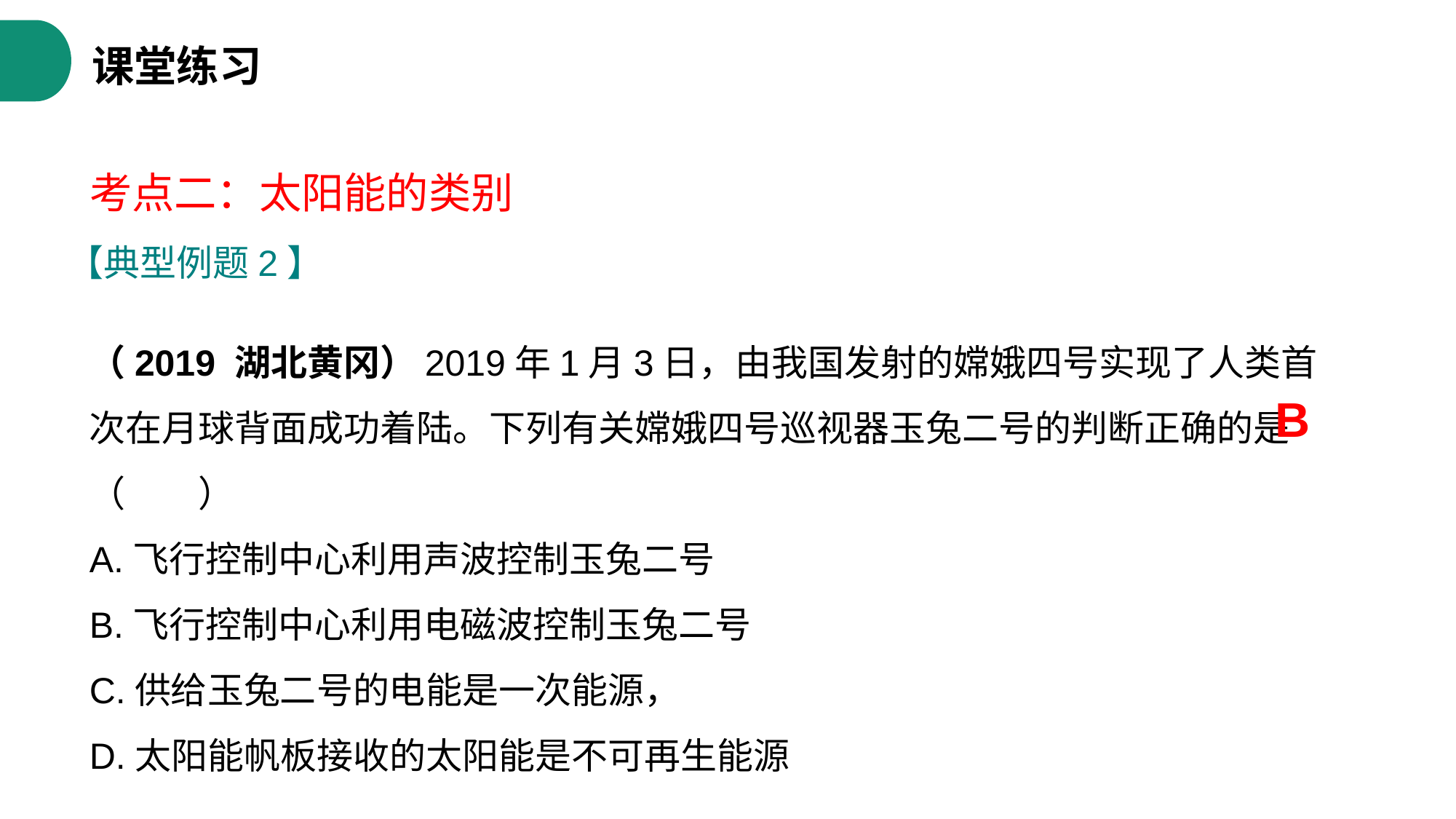

课堂练习
考点二：太阳能的类别
【典型例题2】
（2019 湖北黄冈）2019年1月3日，由我国发射的嫦娥四号实现了人类首次在月球背面成功着陆。下列有关嫦娥四号巡视器玉兔二号的判断正确的是（　　）
A.飞行控制中心利用声波控制玉兔二号
B.飞行控制中心利用电磁波控制玉兔二号
C.供给玉兔二号的电能是一次能源，
D.太阳能帆板接收的太阳能是不可再生能源
B